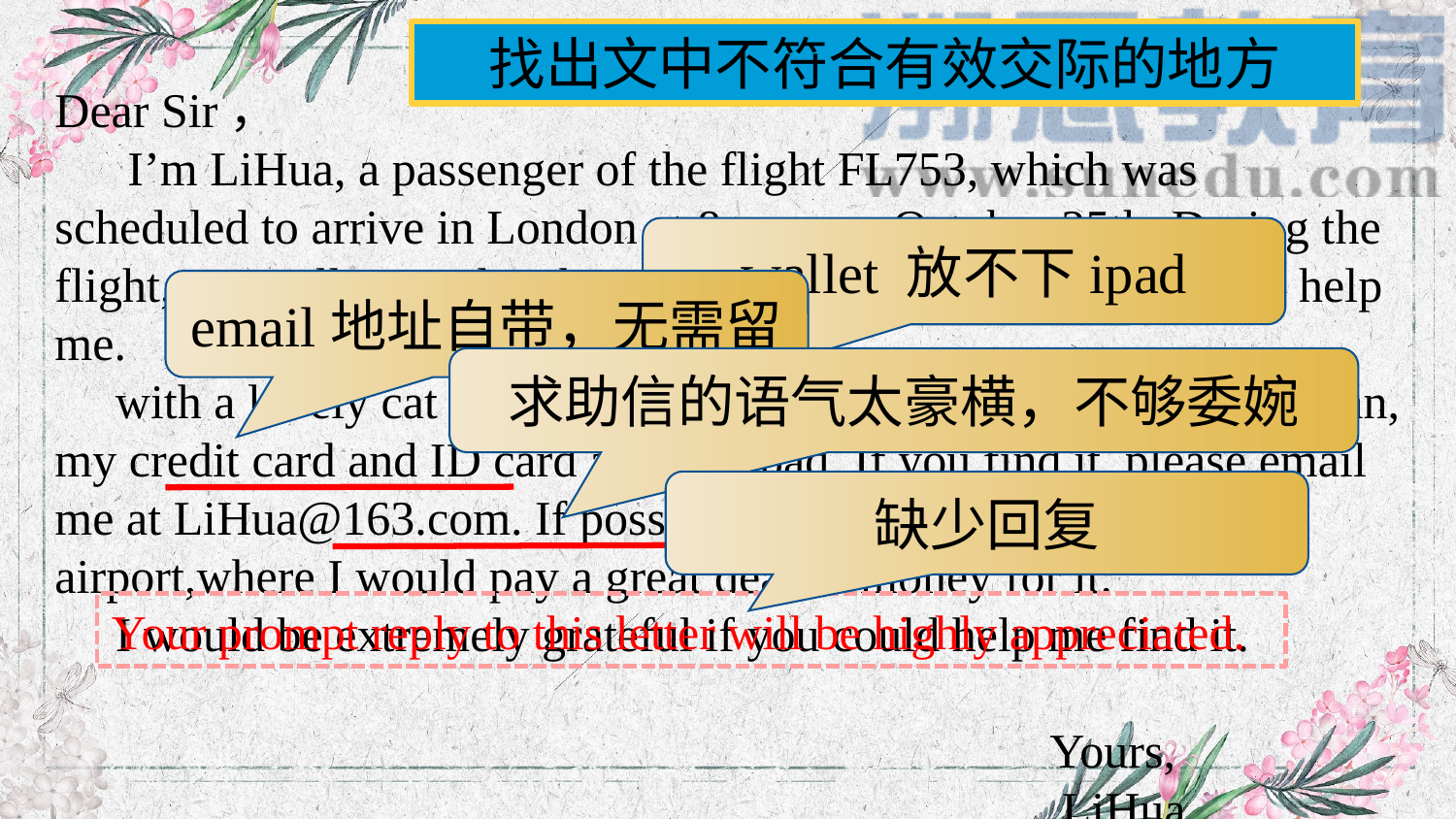

找出文中不符合有效交际的地方
Dear Sir，
      I’m LiHua, a passenger of the flight FL753, which was scheduled to arrive in London at 8 p.m. on October 25th. During the flight, my wallet was lost by mistake and I wonder if you could help me.
     with a lovely cat model on it, the brown wallet contains 200 yuan, my credit card and ID card and my ipad. If you find it, please email me at LiHua@163.com. If possible, please send it to the London airport,where I would pay a great deal of money for it.
     I would be extremely grateful if you could help me find it.

                                                                                  Yours,
                                                                                   LiHua
wallet 放不下ipad
email地址自带，无需留
求助信的语气太豪横，不够委婉
缺少回复
Your prompt reply to this letter will be highly appreciated.